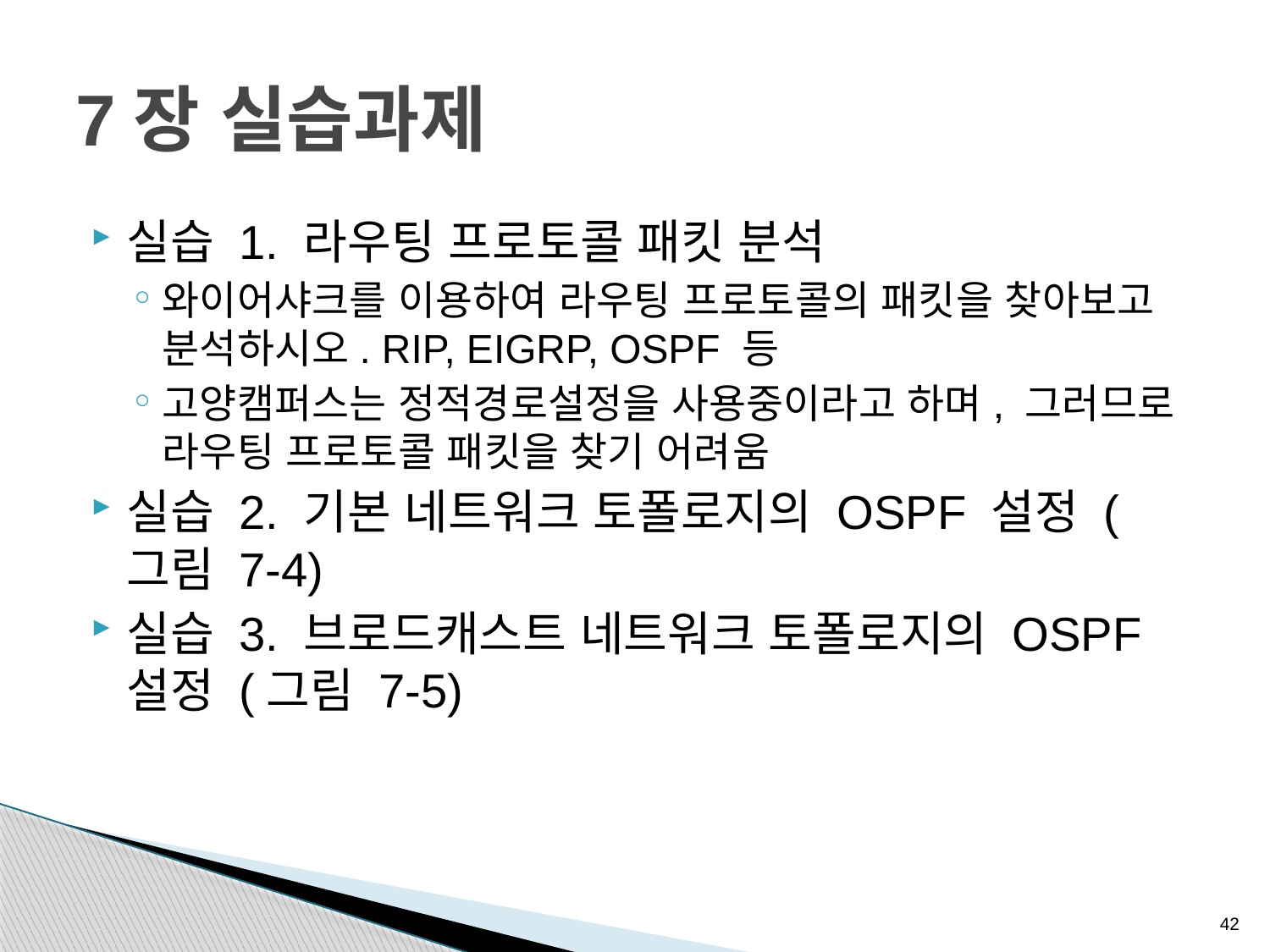

# 7장 실습과제
실습 1. 라우팅 프로토콜 패킷 분석
와이어샤크를 이용하여 라우팅 프로토콜의 패킷을 찾아보고 분석하시오. RIP, EIGRP, OSPF 등
고양캠퍼스는 정적경로설정을 사용중이라고 하며, 그러므로 라우팅 프로토콜 패킷을 찾기 어려움
실습 2. 기본 네트워크 토폴로지의 OSPF 설정 (그림 7-4)
실습 3. 브로드캐스트 네트워크 토폴로지의 OSPF 설정 (그림 7-5)
42